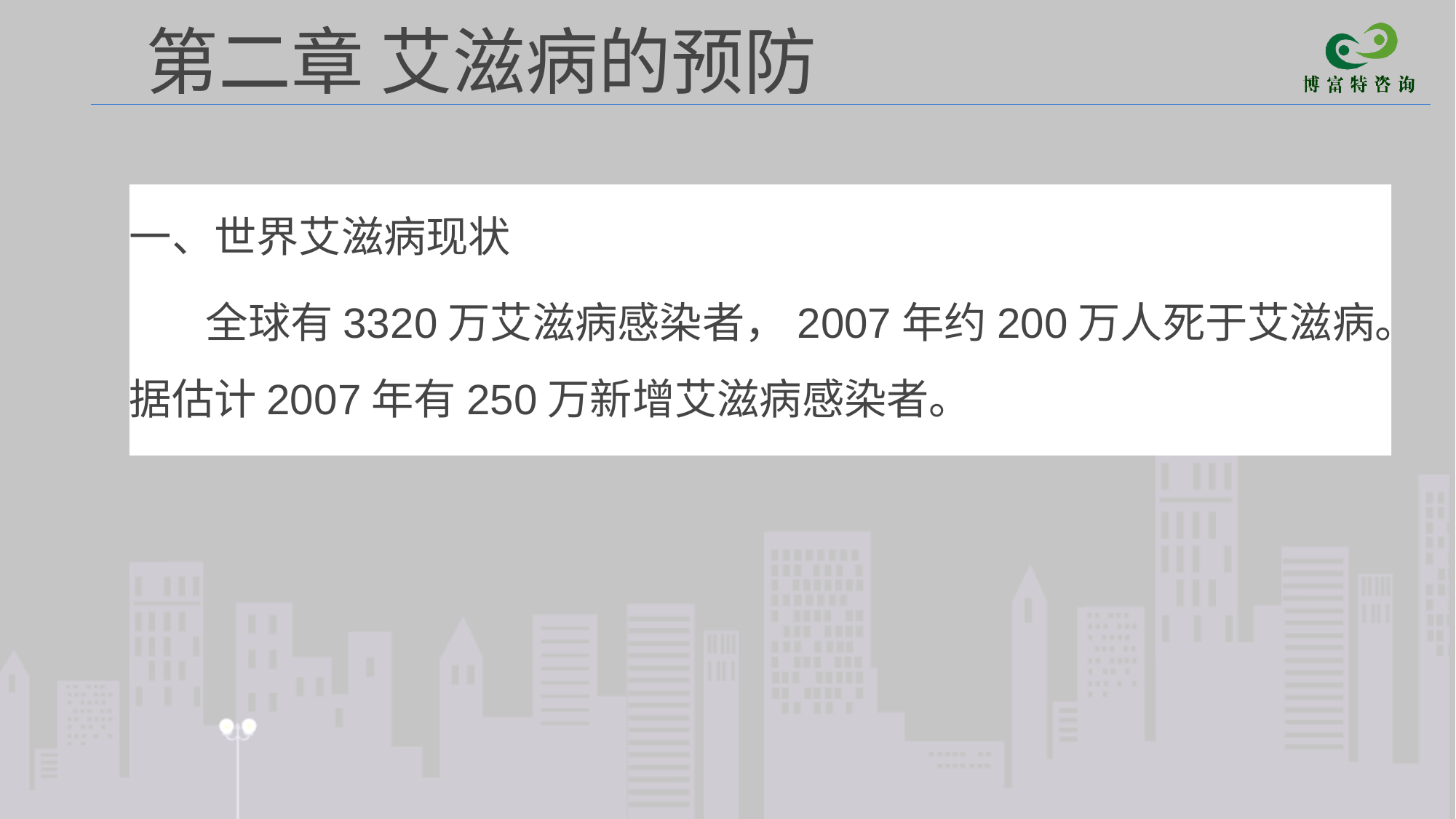

# 第二章 艾滋病的预防
一、世界艾滋病现状
       全球有3320万艾滋病感染者，2007年约200万人死于艾滋病。据估计2007年有250万新增艾滋病感染者。